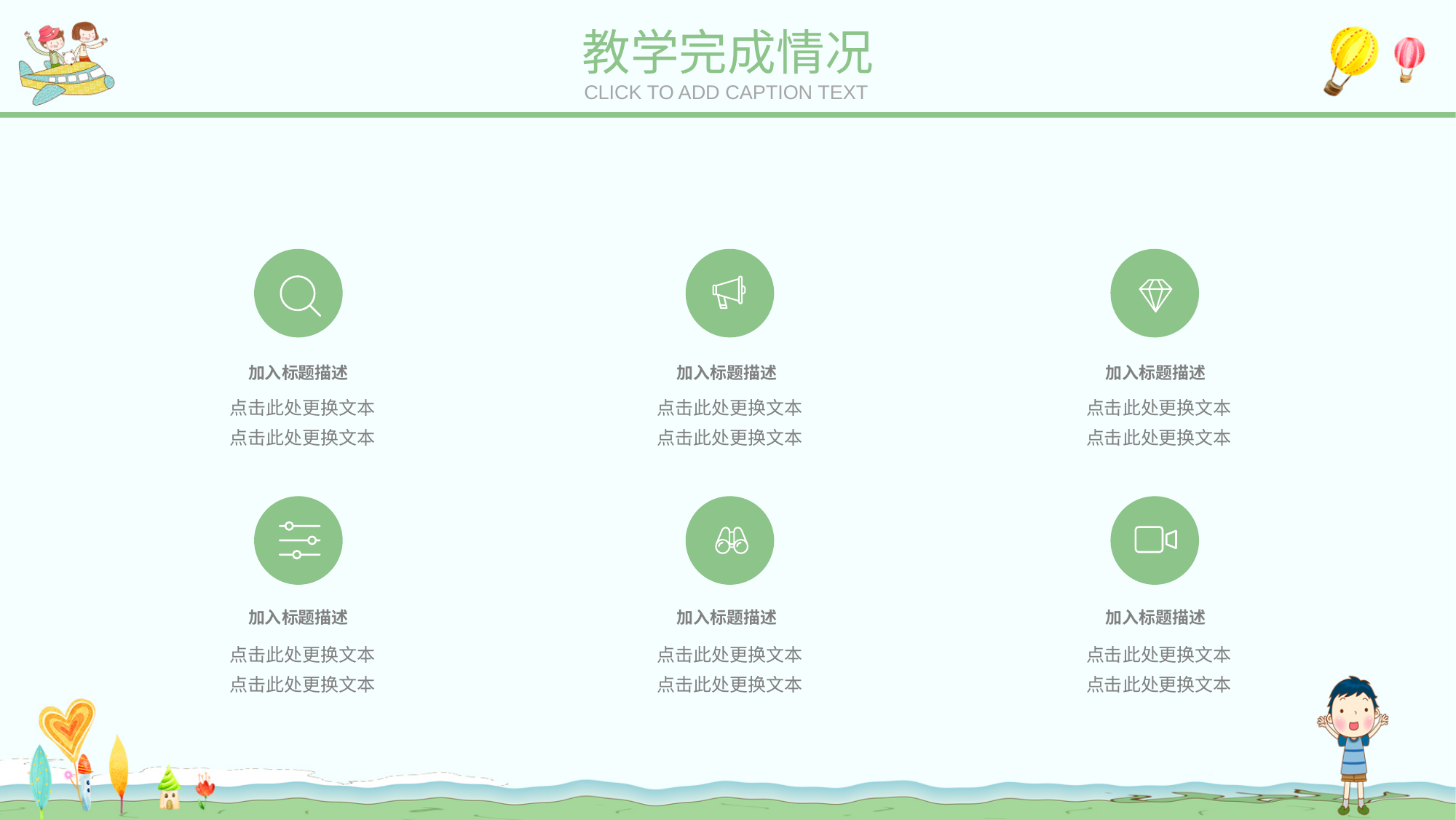

教学完成情况
CLICK TO ADD CAPTION TEXT

加入标题描述
加入标题描述
加入标题描述
点击此处更换文本
点击此处更换文本
点击此处更换文本
点击此处更换文本
点击此处更换文本
点击此处更换文本

加入标题描述
加入标题描述
加入标题描述
点击此处更换文本
点击此处更换文本
点击此处更换文本
点击此处更换文本
点击此处更换文本
点击此处更换文本